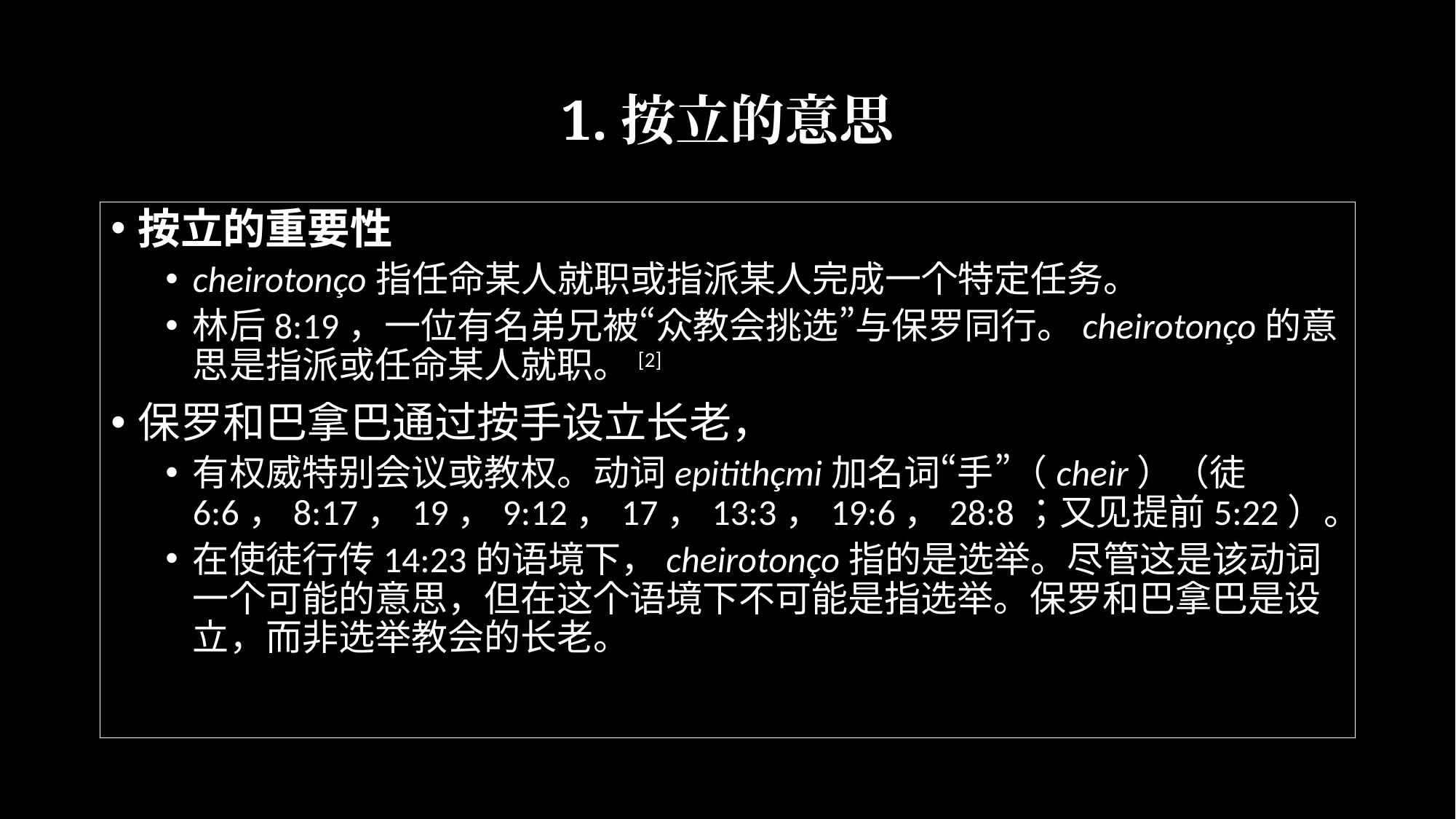

# 1.按立的意思
按立的重要性
cheirotonço指任命某人就职或指派某人完成一个特定任务。
林后8:19，一位有名弟兄被“众教会挑选”与保罗同行。cheirotonço的意思是指派或任命某人就职。[2]
保罗和巴拿巴通过按手设立长老，
有权威特别会议或教权。动词epitithçmi加名词“手”（cheir）（徒6:6，8:17，19，9:12，17，13:3，19:6，28:8；又见提前5:22）。
在使徒行传14:23的语境下，cheirotonço指的是选举。尽管这是该动词一个可能的意思，但在这个语境下不可能是指选举。保罗和巴拿巴是设立，而非选举教会的长老。